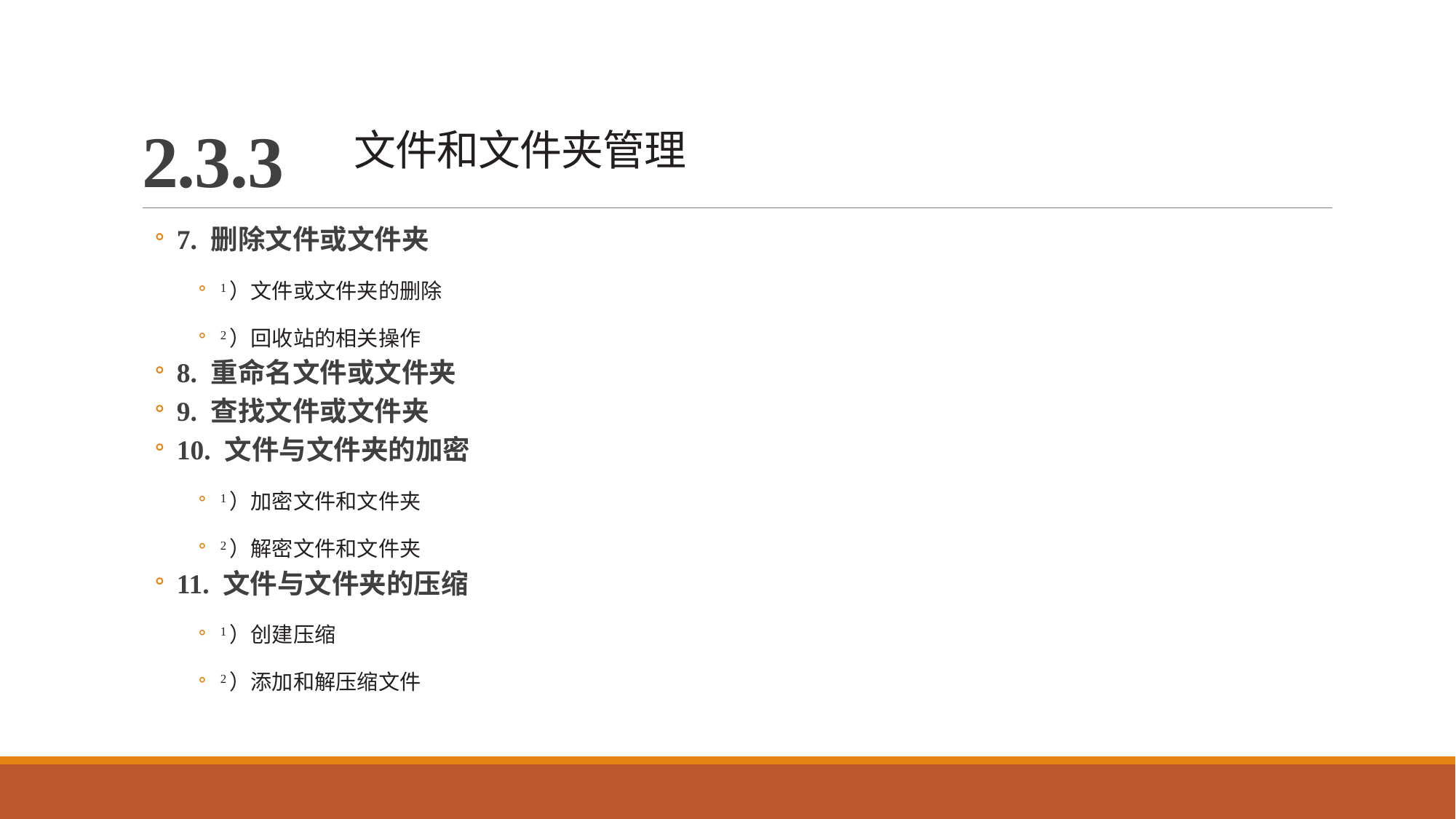

# 2.3.3   文件和文件夹管理
7. 删除文件或文件夹
1）文件或文件夹的删除
2）回收站的相关操作
8. 重命名文件或文件夹
9. 查找文件或文件夹
10. 文件与文件夹的加密
1）加密文件和文件夹
2）解密文件和文件夹
11. 文件与文件夹的压缩
1）创建压缩
2）添加和解压缩文件